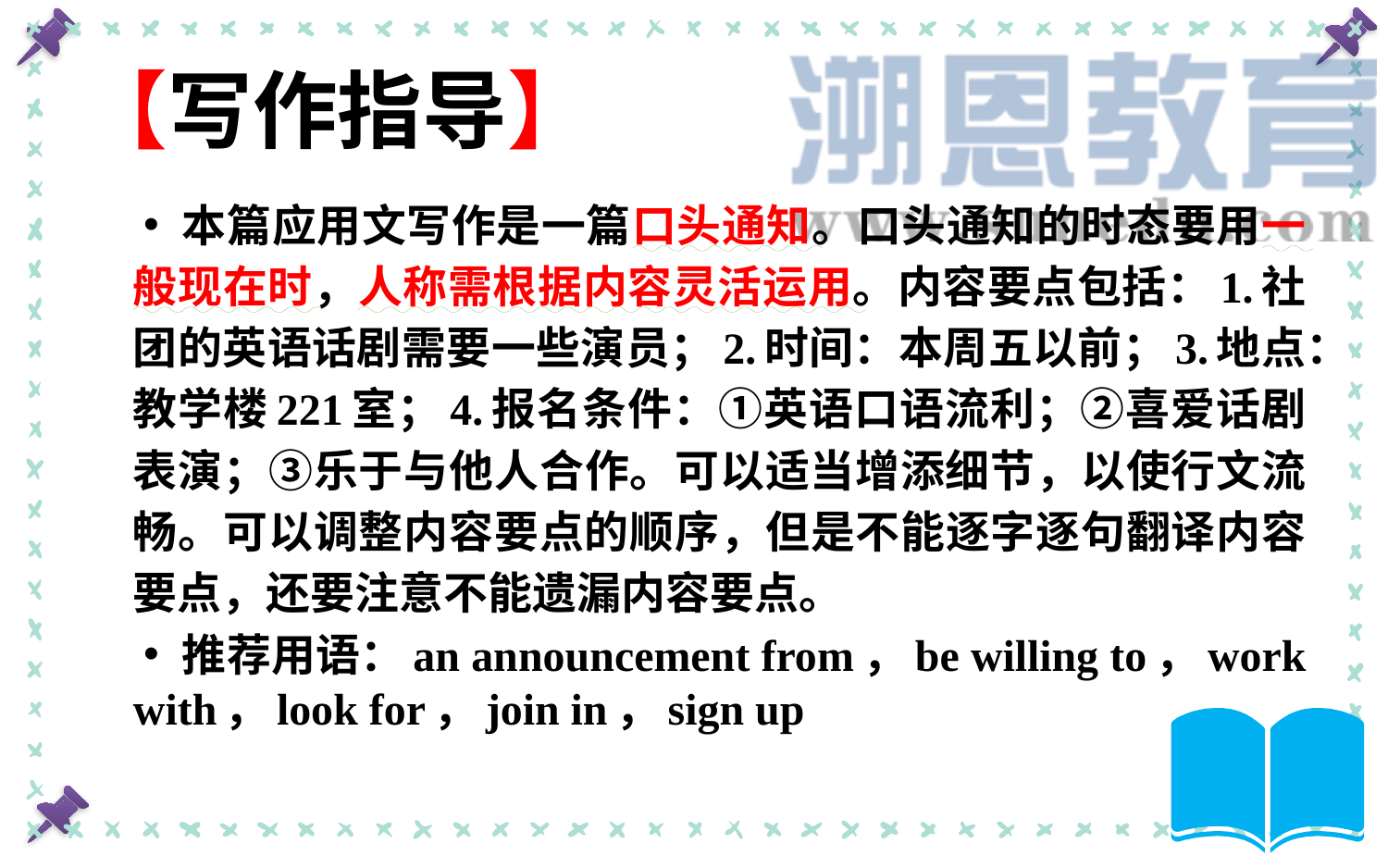

# 【写作指导】
本篇应用文写作是一篇口头通知。口头通知的时态要用一般现在时，人称需根据内容灵活运用。内容要点包括：1.社团的英语话剧需要一些演员；2.时间：本周五以前；3.地点：教学楼221室；4.报名条件：①英语口语流利；②喜爱话剧表演；③乐于与他人合作。可以适当增添细节，以使行文流畅。可以调整内容要点的顺序，但是不能逐字逐句翻译内容要点，还要注意不能遗漏内容要点。
推荐用语：an announcement from，be willing to，work with，look for，join in，sign up